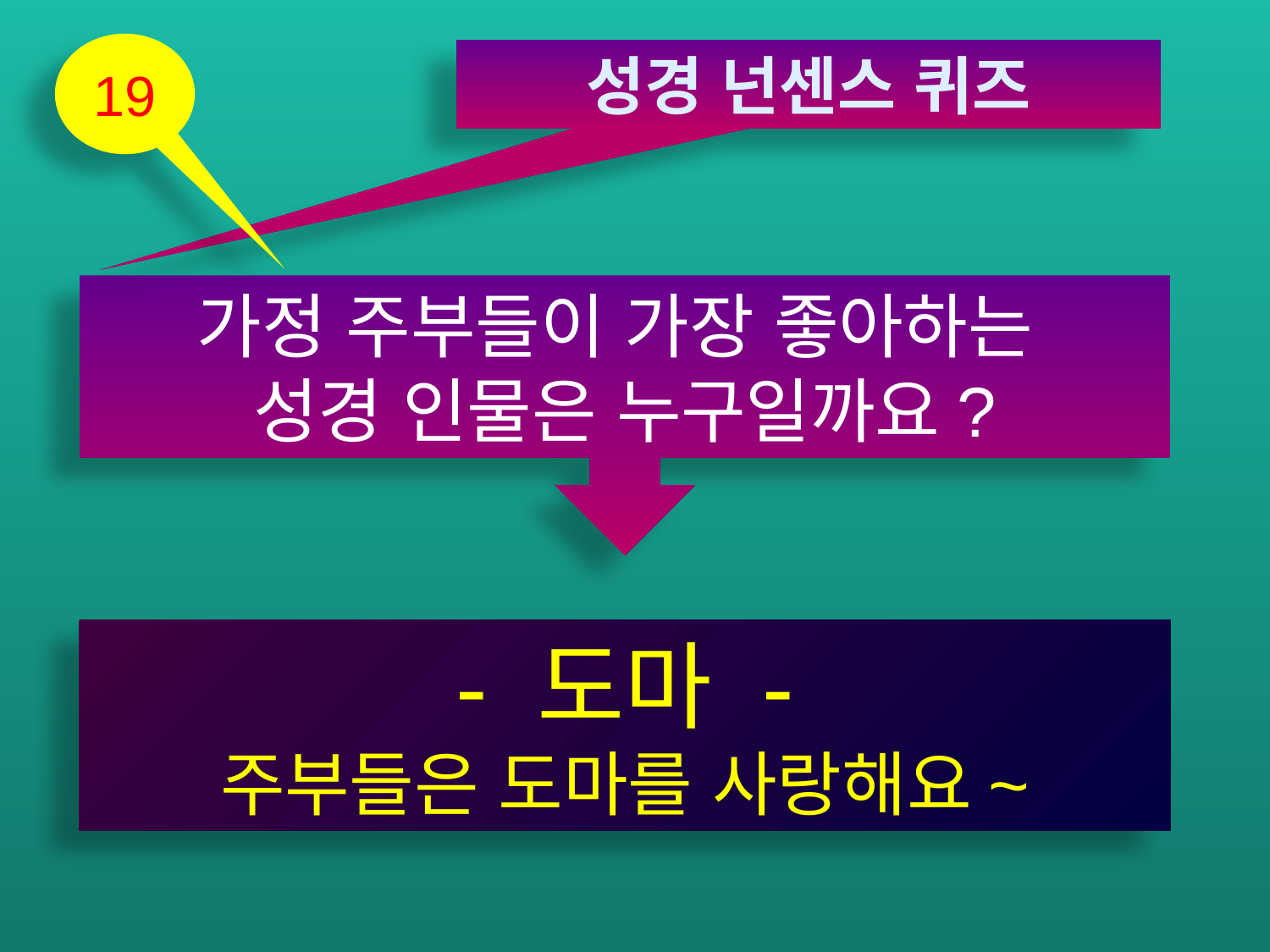

19
성경 넌센스 퀴즈
가정 주부들이 가장 좋아하는
성경 인물은 누구일까요?
- 도마 -
주부들은 도마를 사랑해요~